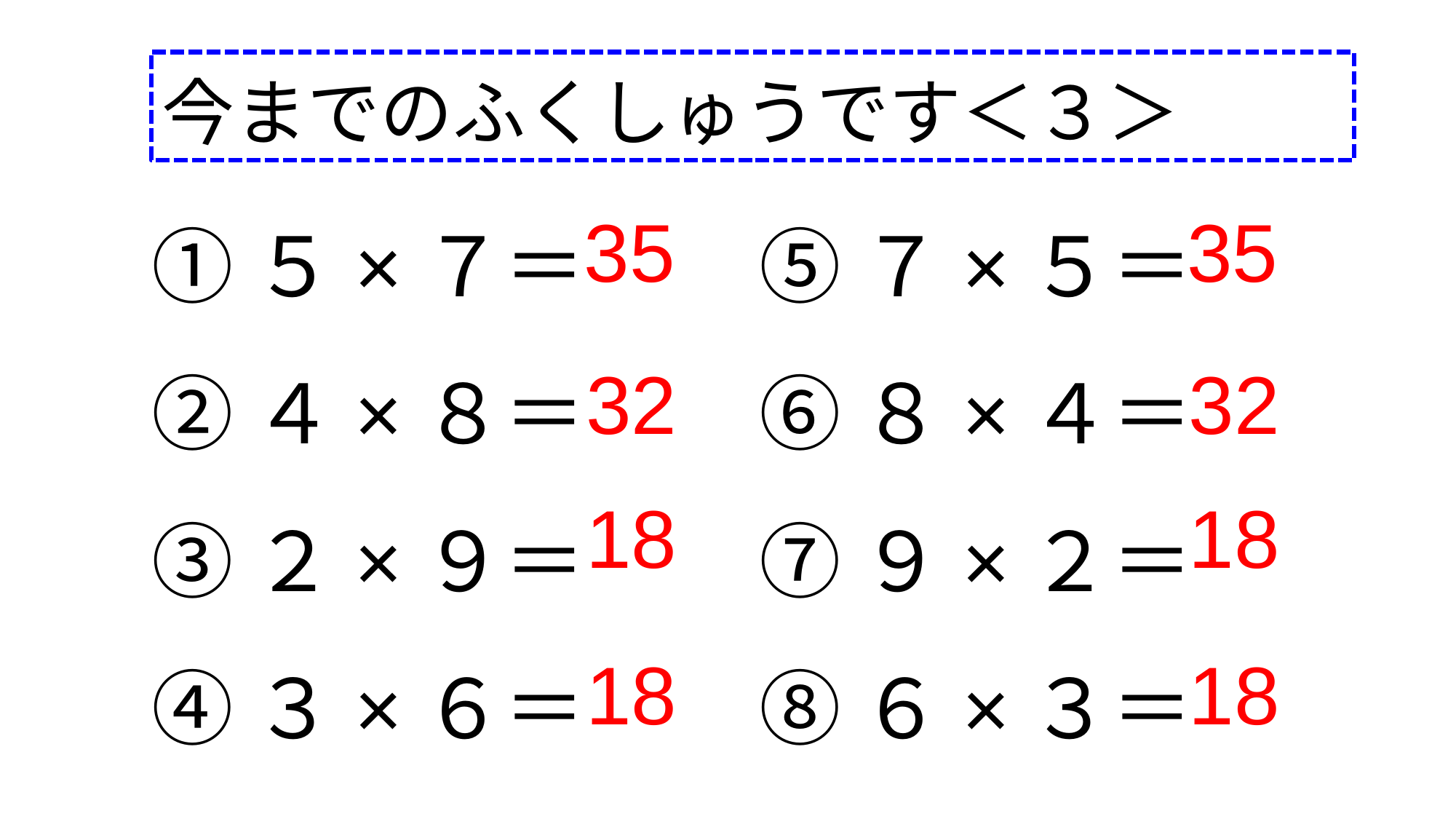

今までのふくしゅうです＜３＞
①５×７＝
②４×８＝
③２×９＝
④３×６＝
⑤７×５＝
⑥８×４＝
⑦９×２＝
⑧６×３＝
35
35
32
32
18
18
18
18